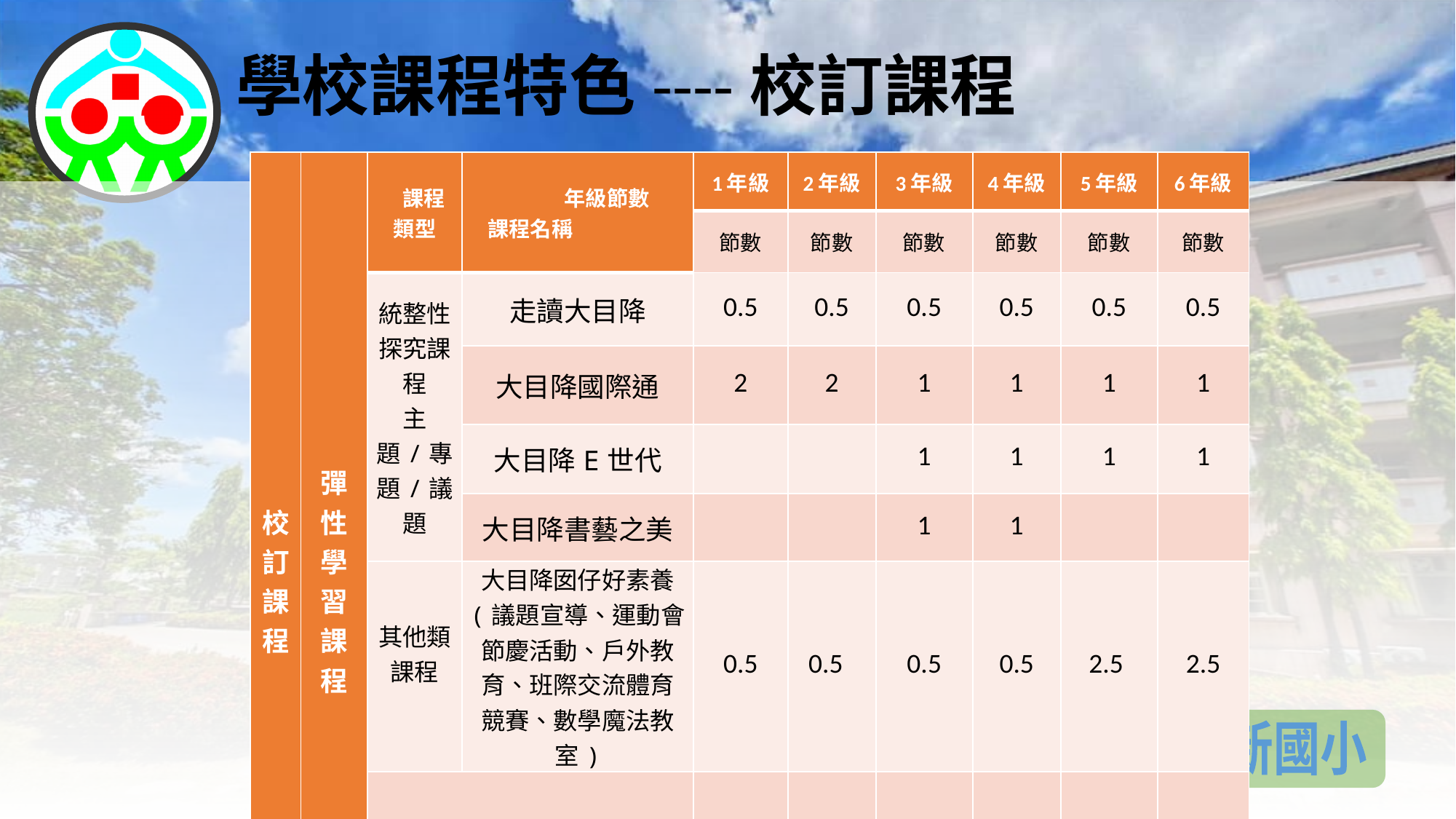

# 學校課程特色----校訂課程
| 校 訂 課 程 | 彈性學習課程 | 課程類型 | 年級節數 課程名稱 | 1年級 | 2年級 | 3年級 | 4年級 | 5年級 | 6年級 |
| --- | --- | --- | --- | --- | --- | --- | --- | --- | --- |
|  |  |  |  | 節數 | 節數 | 節數 | 節數 | 節數 | 節數 |
|  |  | 統整性探究課程 主題/專題/議題 | 走讀大目降 | 0.5 | 0.5 | 0.5 | 0.5 | 0.5 | 0.5 |
|  |  |  | 大目降國際通 | 2 | 2 | 1 | 1 | 1 | 1 |
|  |  |  | 大目降E世代 |  |  | 1 | 1 | 1 | 1 |
|  |  |  | 大目降書藝之美 |  |  | 1 | 1 |  |  |
|  |  | 其他類課程 | 大目降囡仔好素養 (議題宣導、運動會、節慶活動、戶外教育、班際交流體育競賽、數學魔法教室) | 0.5 | 0.5 | 0.5 | 0.5 | 2.5 | 2.5 |
|  |  | 學校實際彈性學習總節數 |  | 3 | 3 | 4 | 4 | 5 | 5 |